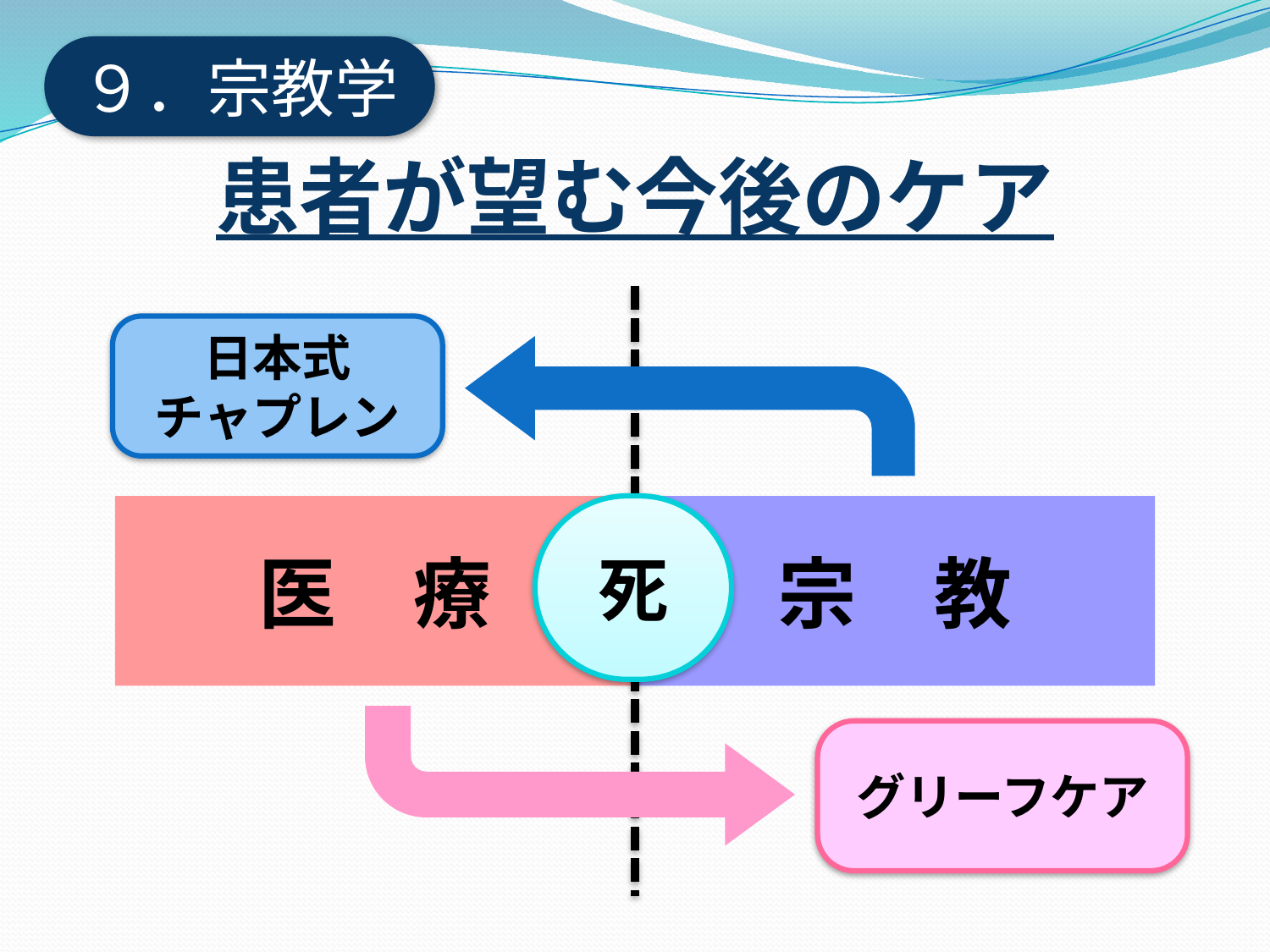

９．宗教学
# 患者が望む今後のケア
日本式
チャプレン

医　療
死
宗　教

グリーフケア